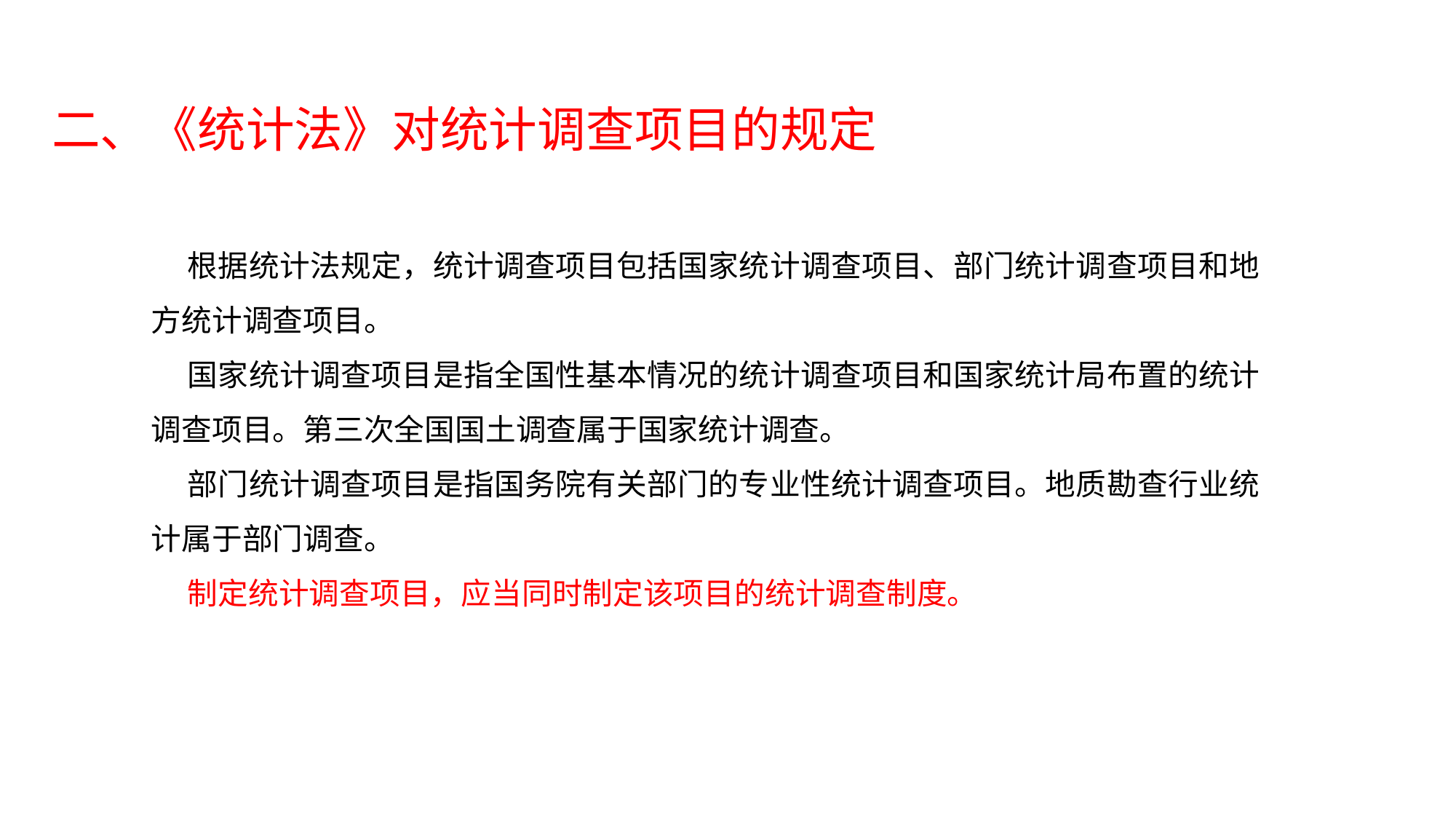

二、《统计法》对统计调查项目的规定
根据统计法规定，统计调查项目包括国家统计调查项目、部门统计调查项目和地方统计调查项目。
国家统计调查项目是指全国性基本情况的统计调查项目和国家统计局布置的统计调查项目。第三次全国国土调查属于国家统计调查。
部门统计调查项目是指国务院有关部门的专业性统计调查项目。地质勘查行业统计属于部门调查。
制定统计调查项目，应当同时制定该项目的统计调查制度。